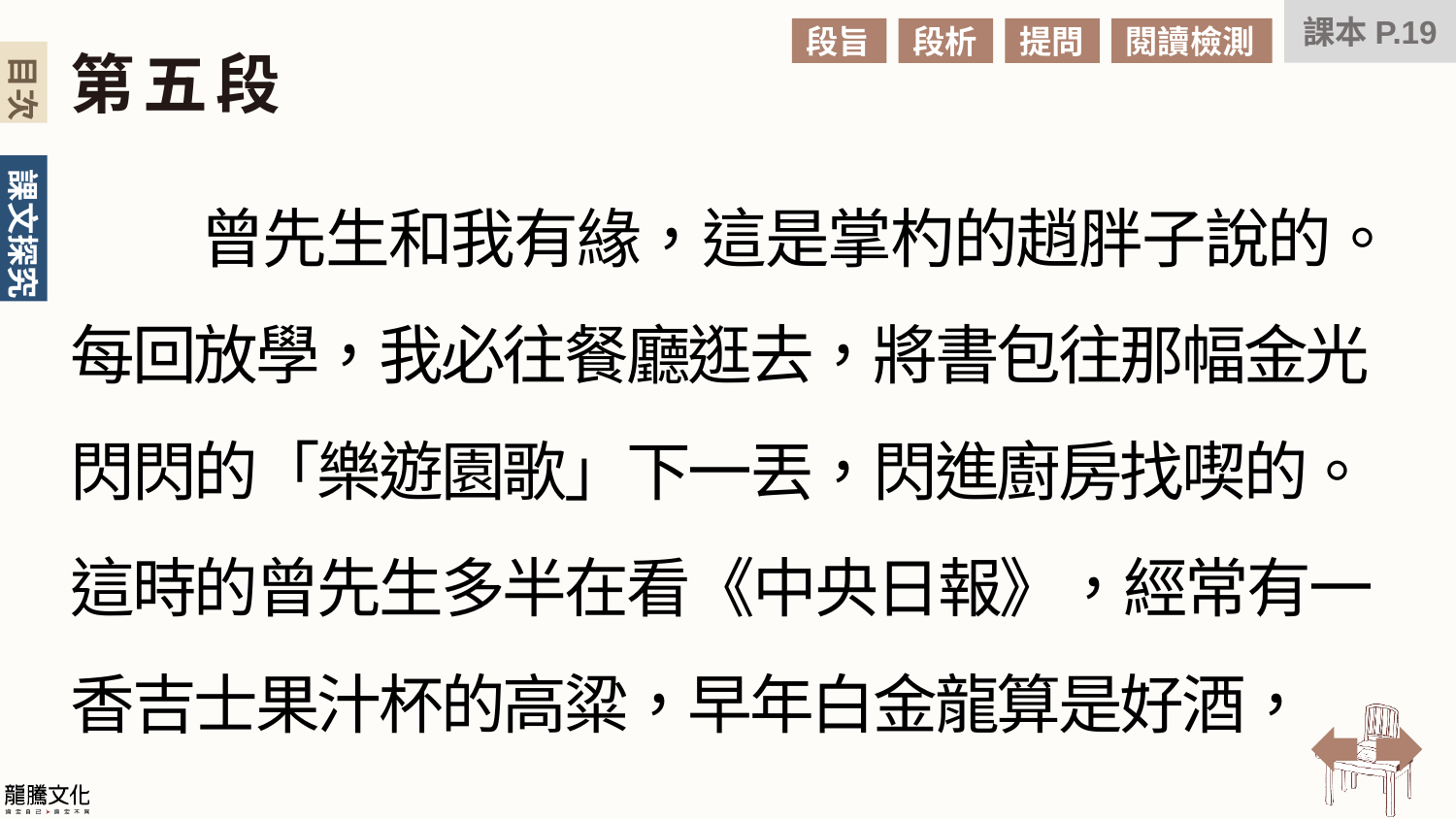

課本P.19
段旨
段析
提問
閱讀檢測
第五段
　　曾先生和我有緣，這是掌杓的趙胖子說的。每回放學，我必往餐廳逛去，將書包往那幅金光閃閃的「樂遊園歌」下一丟，閃進廚房找喫的。這時的曾先生多半在看《中央日報》，經常有一香吉士果汁杯的高粱，早年白金龍算是好酒，